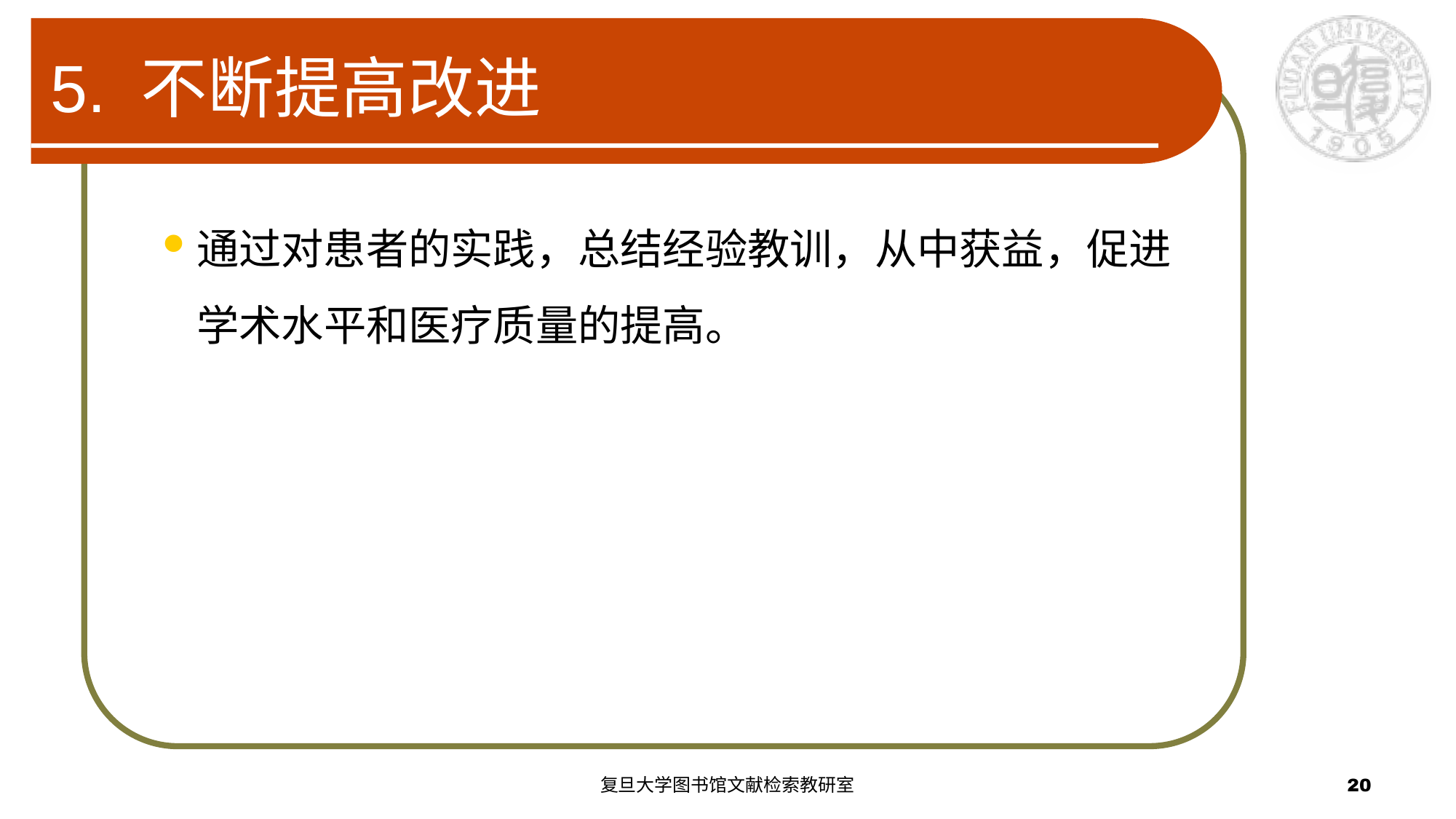

# 5. 不断提高改进
通过对患者的实践，总结经验教训，从中获益，促进学术水平和医疗质量的提高。
复旦大学图书馆文献检索教研室
20